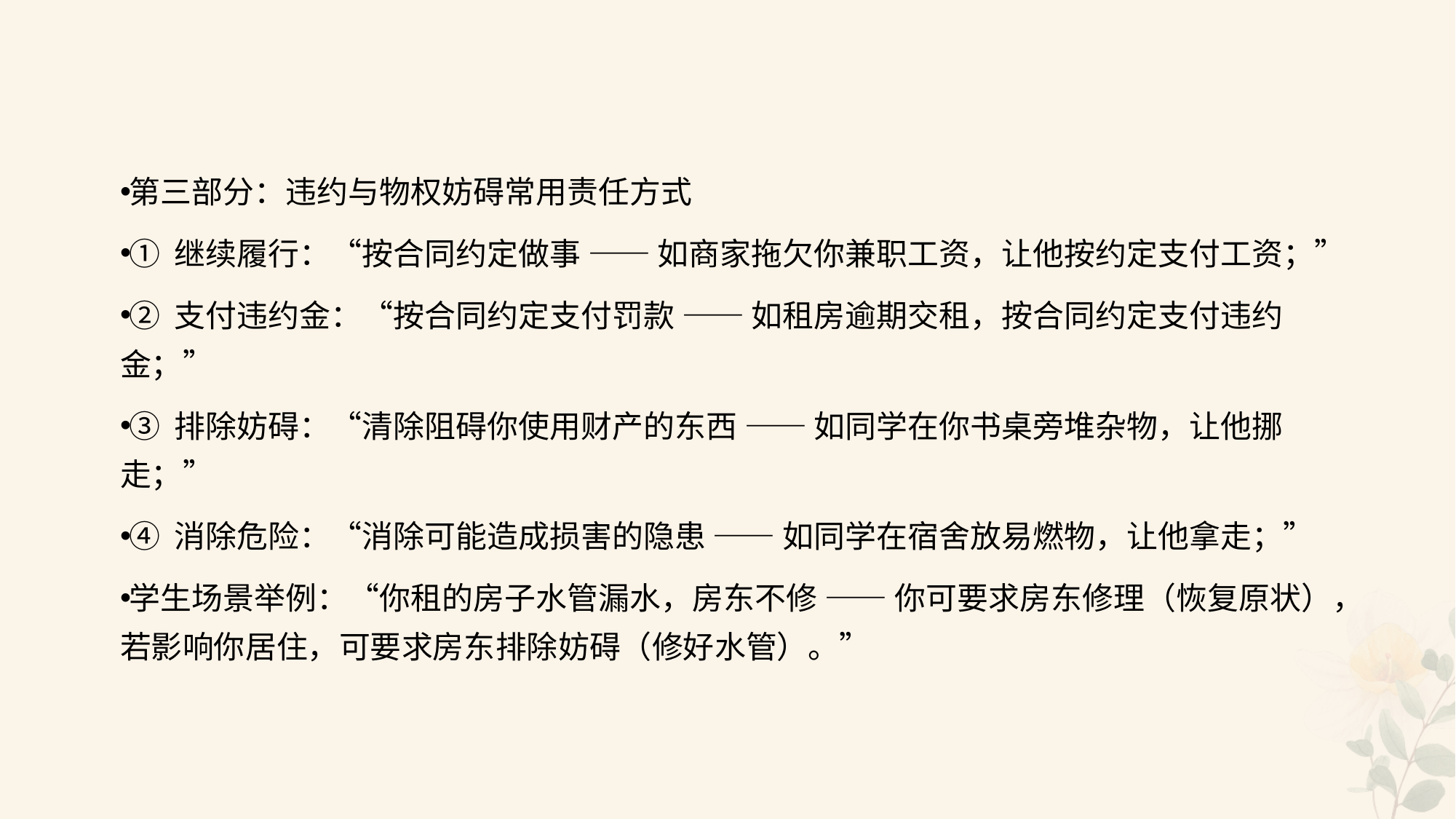

#
第三部分：违约与物权妨碍常用责任方式
① 继续履行：“按合同约定做事 —— 如商家拖欠你兼职工资，让他按约定支付工资；”
② 支付违约金：“按合同约定支付罚款 —— 如租房逾期交租，按合同约定支付违约金；”
③ 排除妨碍：“清除阻碍你使用财产的东西 —— 如同学在你书桌旁堆杂物，让他挪走；”
④ 消除危险：“消除可能造成损害的隐患 —— 如同学在宿舍放易燃物，让他拿走；”
学生场景举例：“你租的房子水管漏水，房东不修 —— 你可要求房东修理（恢复原状），若影响你居住，可要求房东排除妨碍（修好水管）。”